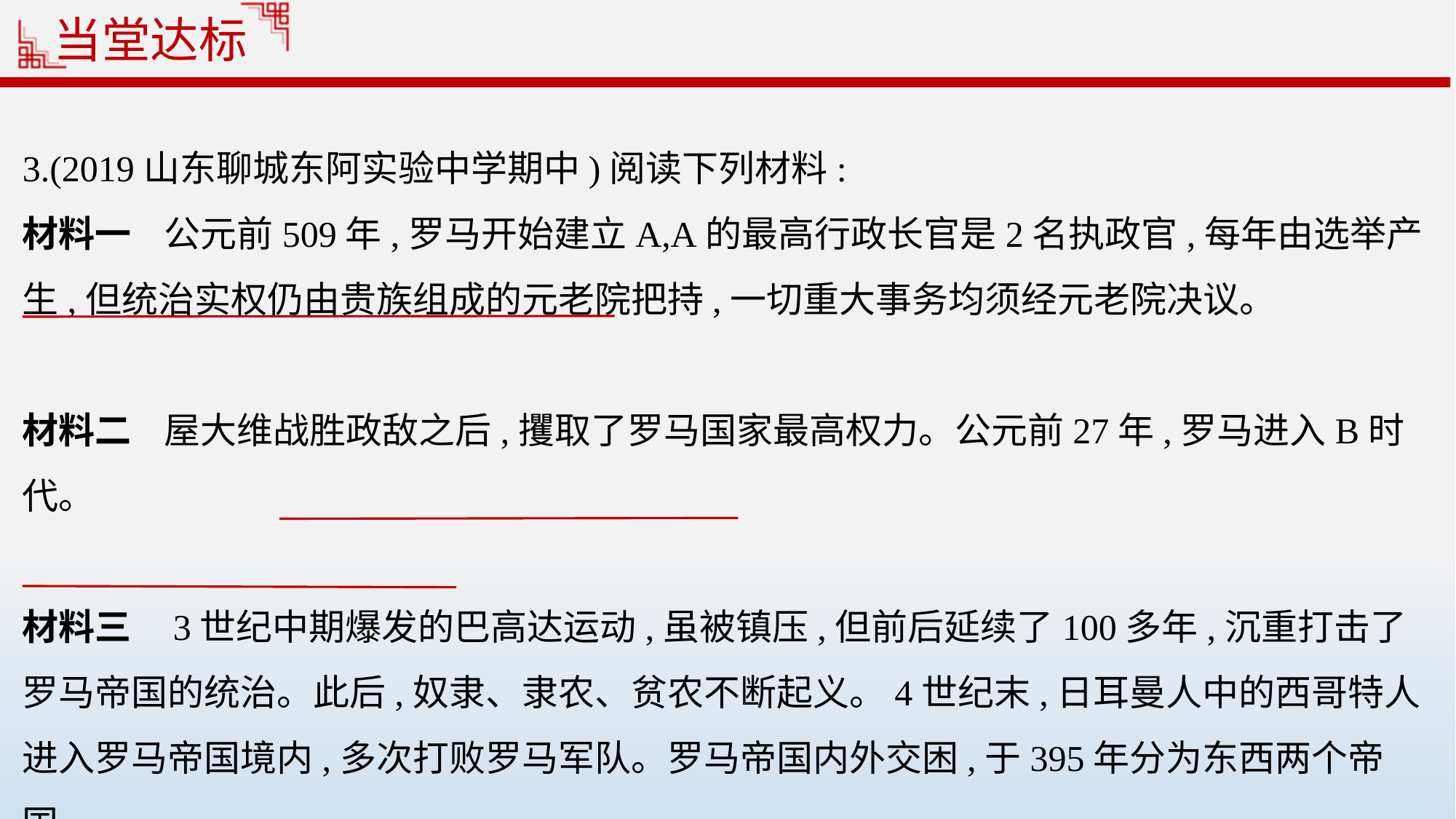

3.(2019山东聊城东阿实验中学期中)阅读下列材料:
材料一    公元前509年,罗马开始建立A,A的最高行政长官是2名执政官,每年由选举产生,但统治实权仍由贵族组成的元老院把持,一切重大事务均须经元老院决议。

材料二    屋大维战胜政敌之后,攫取了罗马国家最高权力。公元前27年,罗马进入B时代。

材料三    3世纪中期爆发的巴高达运动,虽被镇压,但前后延续了100多年,沉重打击了罗马帝国的统治。此后,奴隶、隶农、贫农不断起义。4世纪末,日耳曼人中的西哥特人进入罗马帝国境内,多次打败罗马军队。罗马帝国内外交困,于395年分为东西两个帝国。